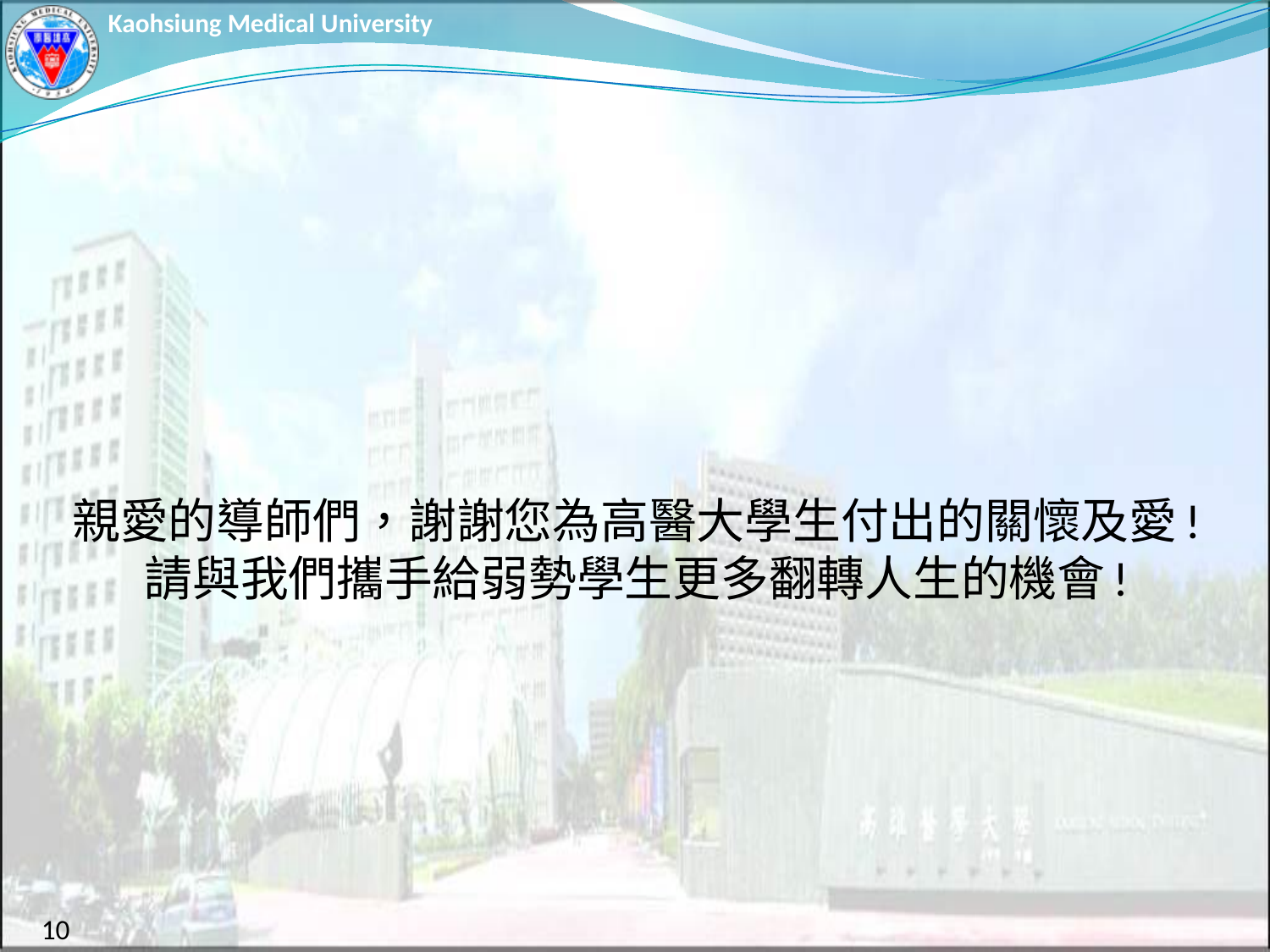

# 親愛的導師們，謝謝您為高醫大學生付出的關懷及愛! 請與我們攜手給弱勢學生更多翻轉人生的機會!
10